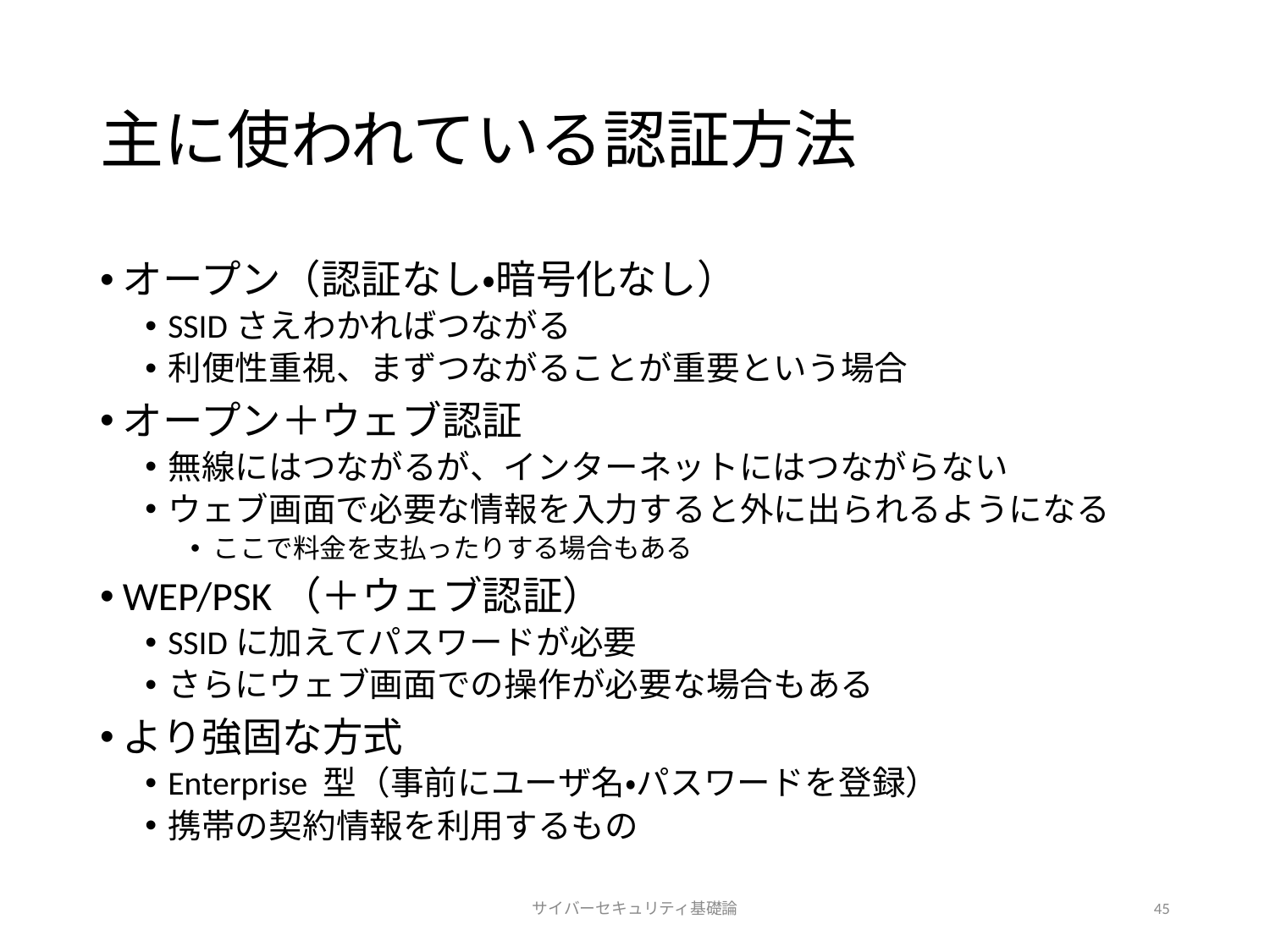

# 主に使われている認証方法
オープン（認証なし・暗号化なし）
SSIDさえわかればつながる
利便性重視、まずつながることが重要という場合
オープン＋ウェブ認証
無線にはつながるが、インターネットにはつながらない
ウェブ画面で必要な情報を入力すると外に出られるようになる
ここで料金を支払ったりする場合もある
WEP/PSK（＋ウェブ認証）
SSIDに加えてパスワードが必要
さらにウェブ画面での操作が必要な場合もある
より強固な方式
Enterprise 型（事前にユーザ名・パスワードを登録）
携帯の契約情報を利用するもの

サイバーセキュリティ基礎論
45